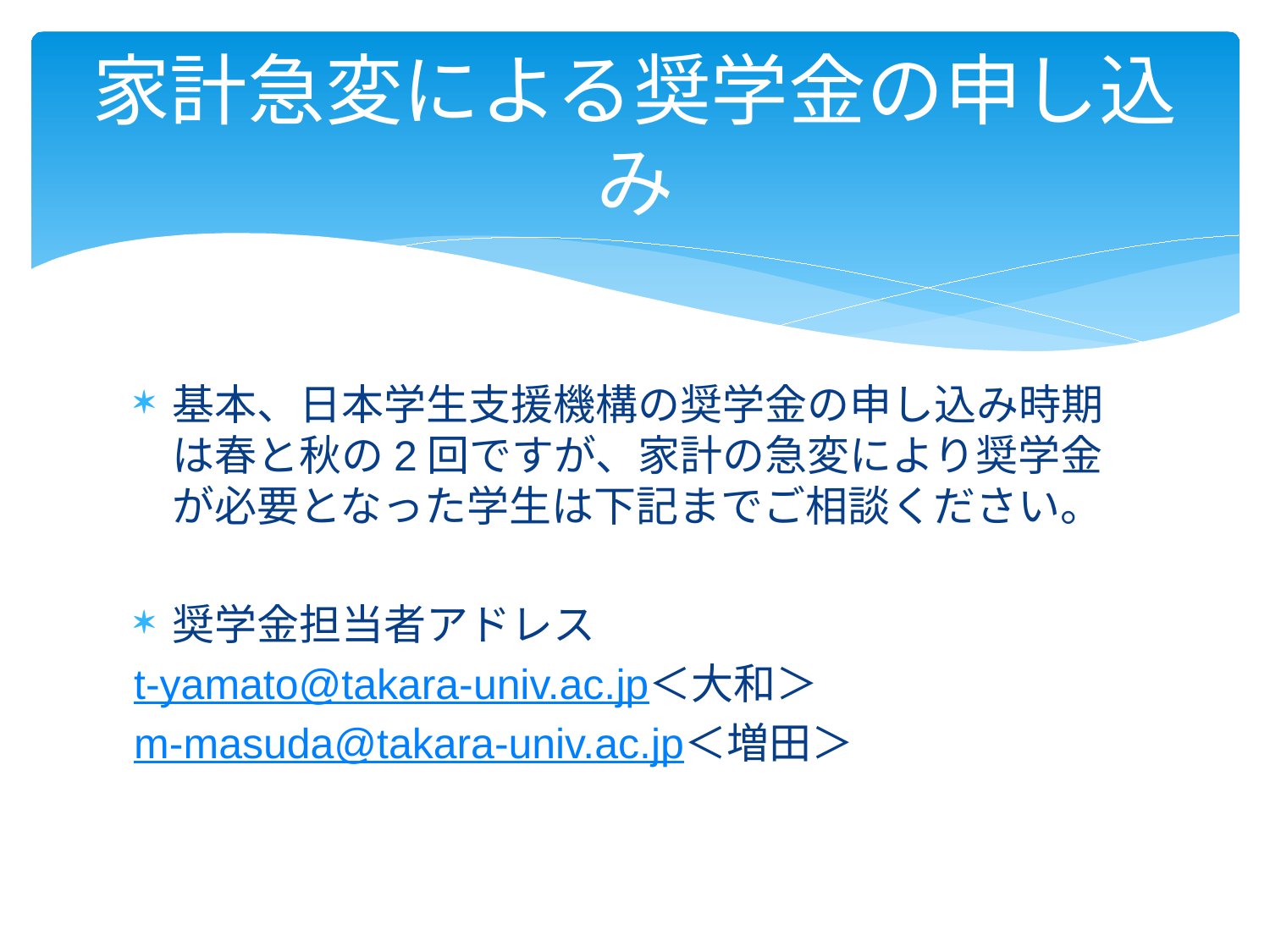

# 家計急変による奨学金の申し込み
基本、日本学生支援機構の奨学金の申し込み時期は春と秋の2回ですが、家計の急変により奨学金が必要となった学生は下記までご相談ください。

奨学金担当者アドレス
t-yamato@takara-univ.ac.jp＜大和＞
m-masuda@takara-univ.ac.jp＜増田＞